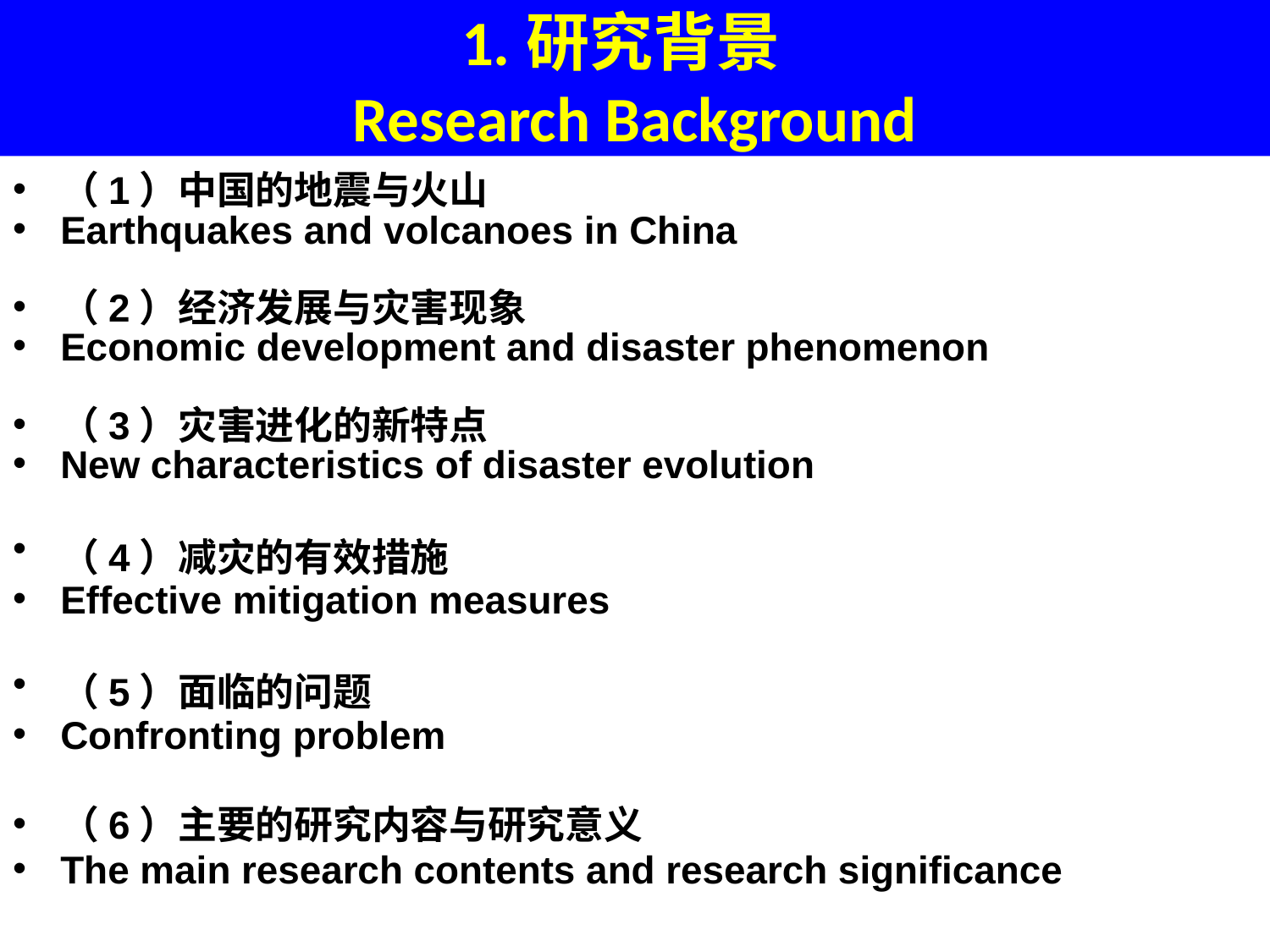

1.研究背景
Research Background
（1）中国的地震与火山
Earthquakes and volcanoes in China

（2）经济发展与灾害现象
Economic development and disaster phenomenon

（3）灾害进化的新特点
New characteristics of disaster evolution

（4）减灾的有效措施
Effective mitigation measures

（5）面临的问题
Confronting problem

（6）主要的研究内容与研究意义
The main research contents and research significance